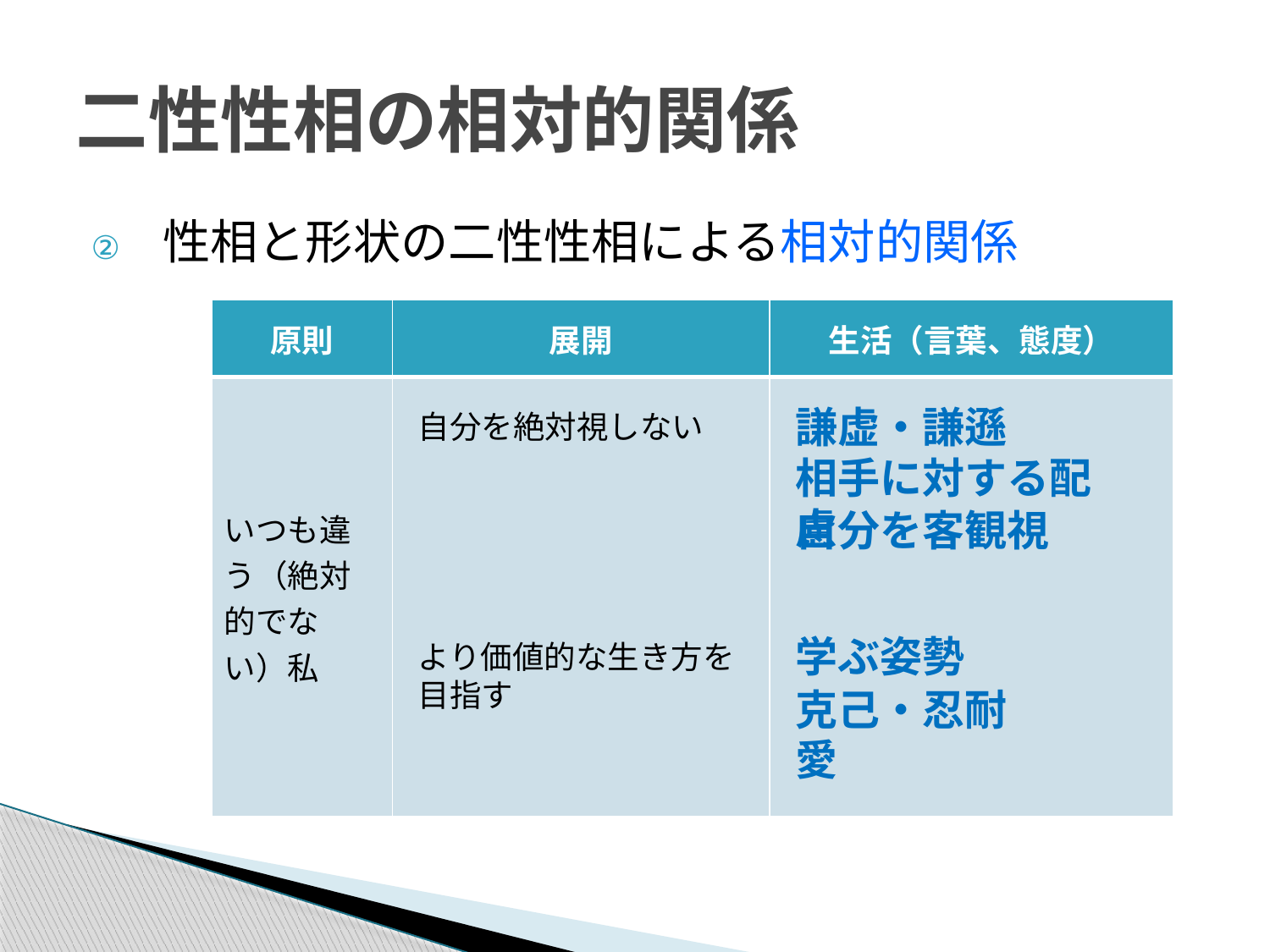

# 二性性相の相対的関係
性相と形状の二性性相による相対的関係
| 原則 | 展開 | 生活（言葉、態度） |
| --- | --- | --- |
| いつも違う（絶対的でない）私 |  |  |
謙虚・謙遜
自分を絶対視しない
相手に対する配慮
自分を客観視
学ぶ姿勢
より価値的な生き方を目指す
克己・忍耐
愛